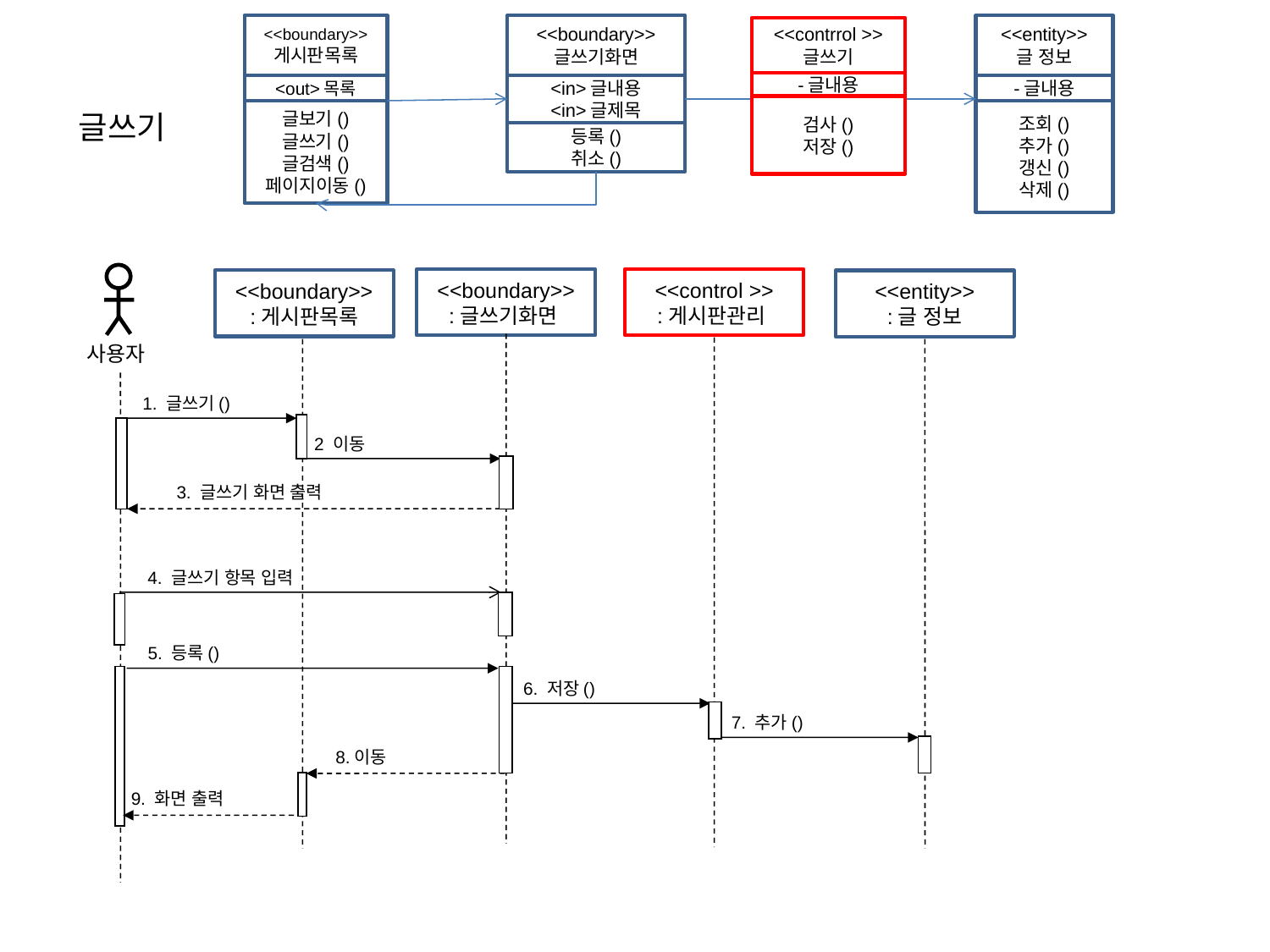

<<boundary>>
게시판목록
<out>목록
글보기()
글쓰기()
글검색()
페이지이동()
<<boundary>>
글쓰기화면
<in>글내용
<in>글제목
등록()
취소()
<<entity>>
글 정보
-글내용
조회()
추가()
갱신()
삭제()
<<contrrol >>
글쓰기
-글내용
검사()
저장()
글쓰기

사용자
<<control >>
:게시판관리
<<boundary>>
:글쓰기화면
<<boundary>>
:게시판목록
<<entity>>
:글 정보

1. 글쓰기()

2 이동

3. 글쓰기 화면 출력

4. 글쓰기 항목 입력

5. 등록()

6. 저장()

7. 추가()

8.이동

9. 화면 출력